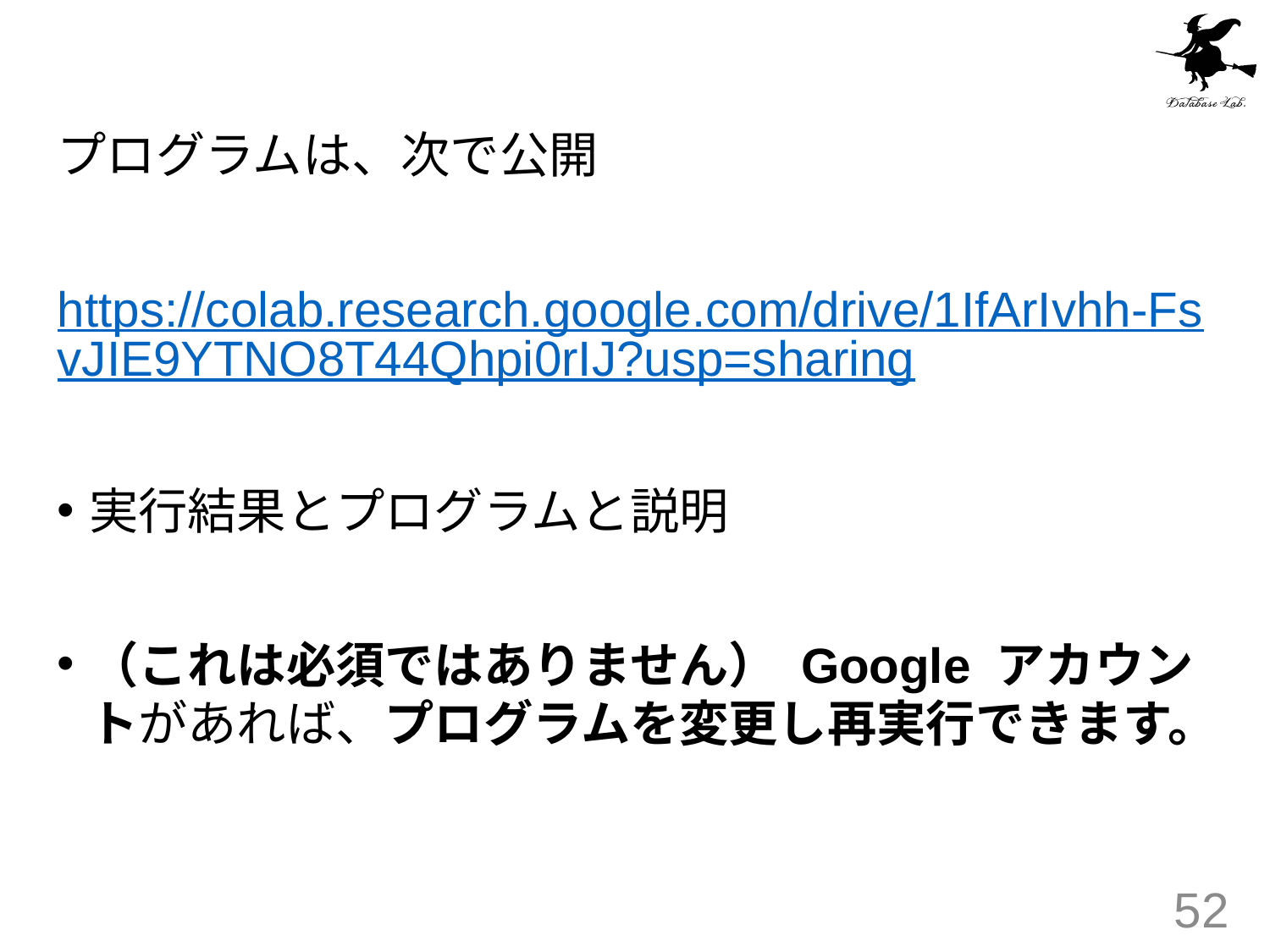

#
プログラムは、次で公開

https://colab.research.google.com/drive/1IfArIvhh-FsvJIE9YTNO8T44Qhpi0rIJ?usp=sharing

実行結果とプログラムと説明

（これは必須ではありません） Google アカウントがあれば、プログラムを変更し再実行できます。

52